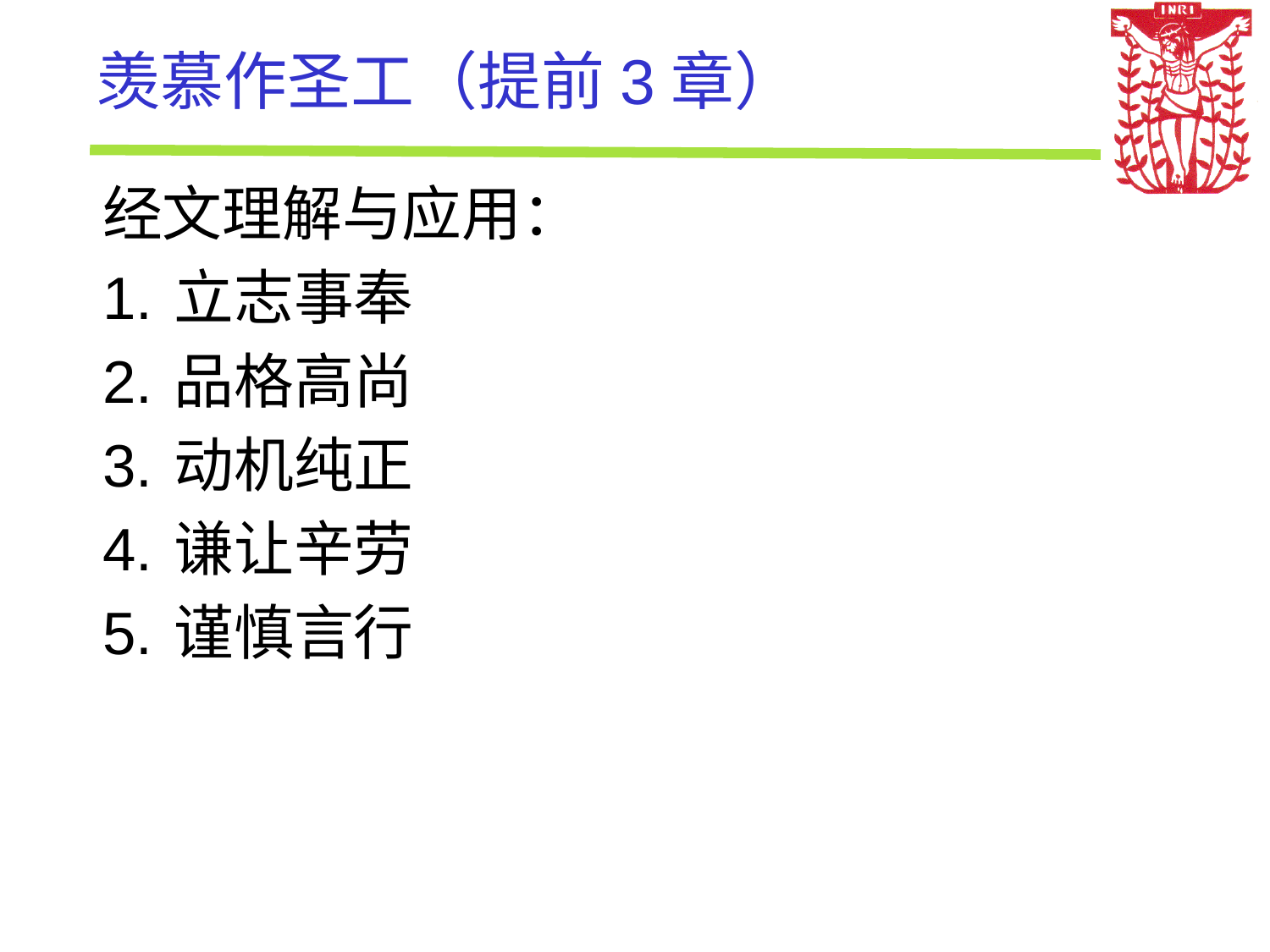

# 羡慕作圣工（提前3章）
经文理解与应用：
立志事奉
品格高尚
动机纯正
谦让辛劳
谨慎言行